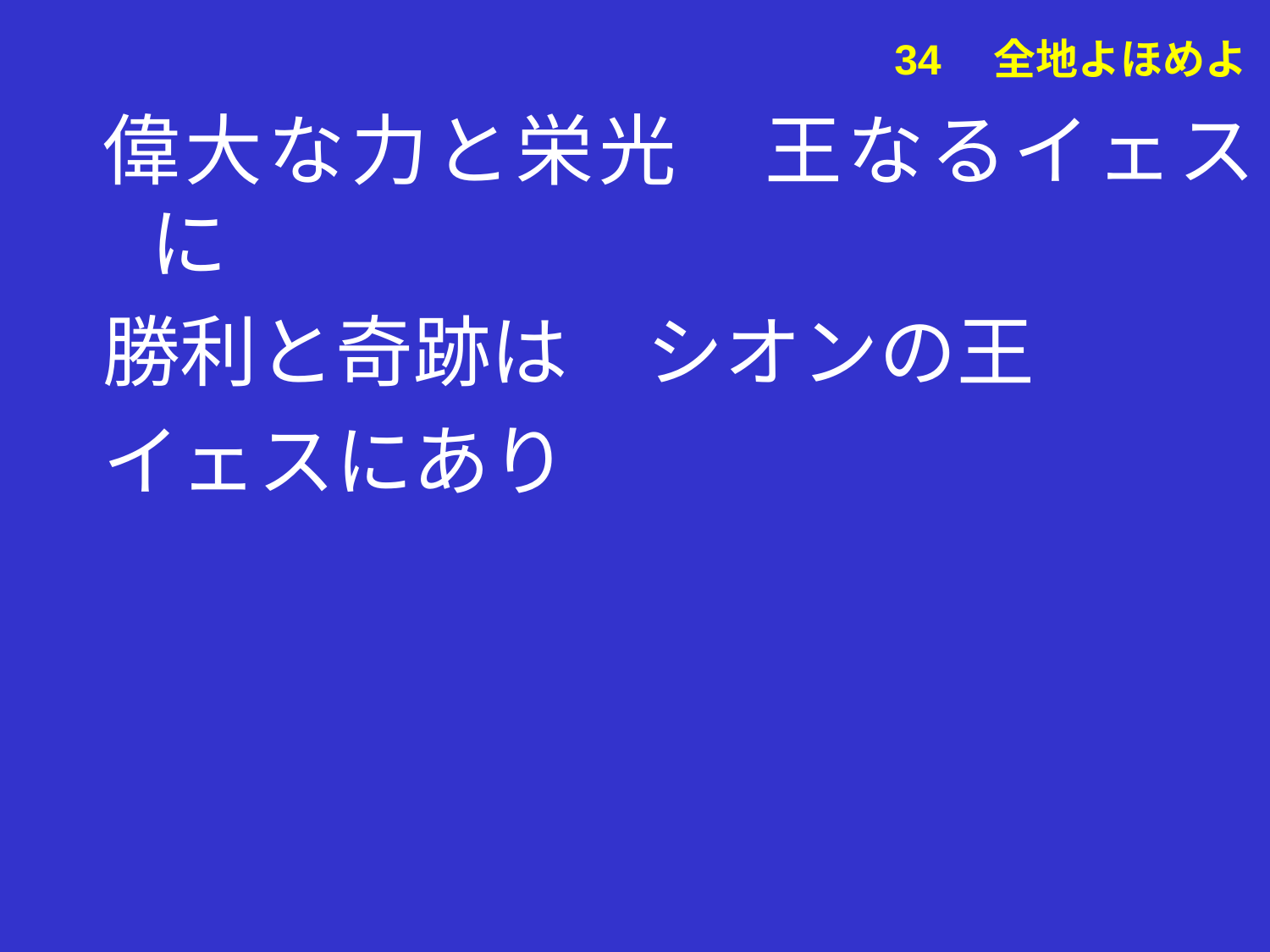

偉大な力と栄光　王なるイェスに
勝利と奇跡は　シオンの王
イェスにあり
# 34　全地よほめよ